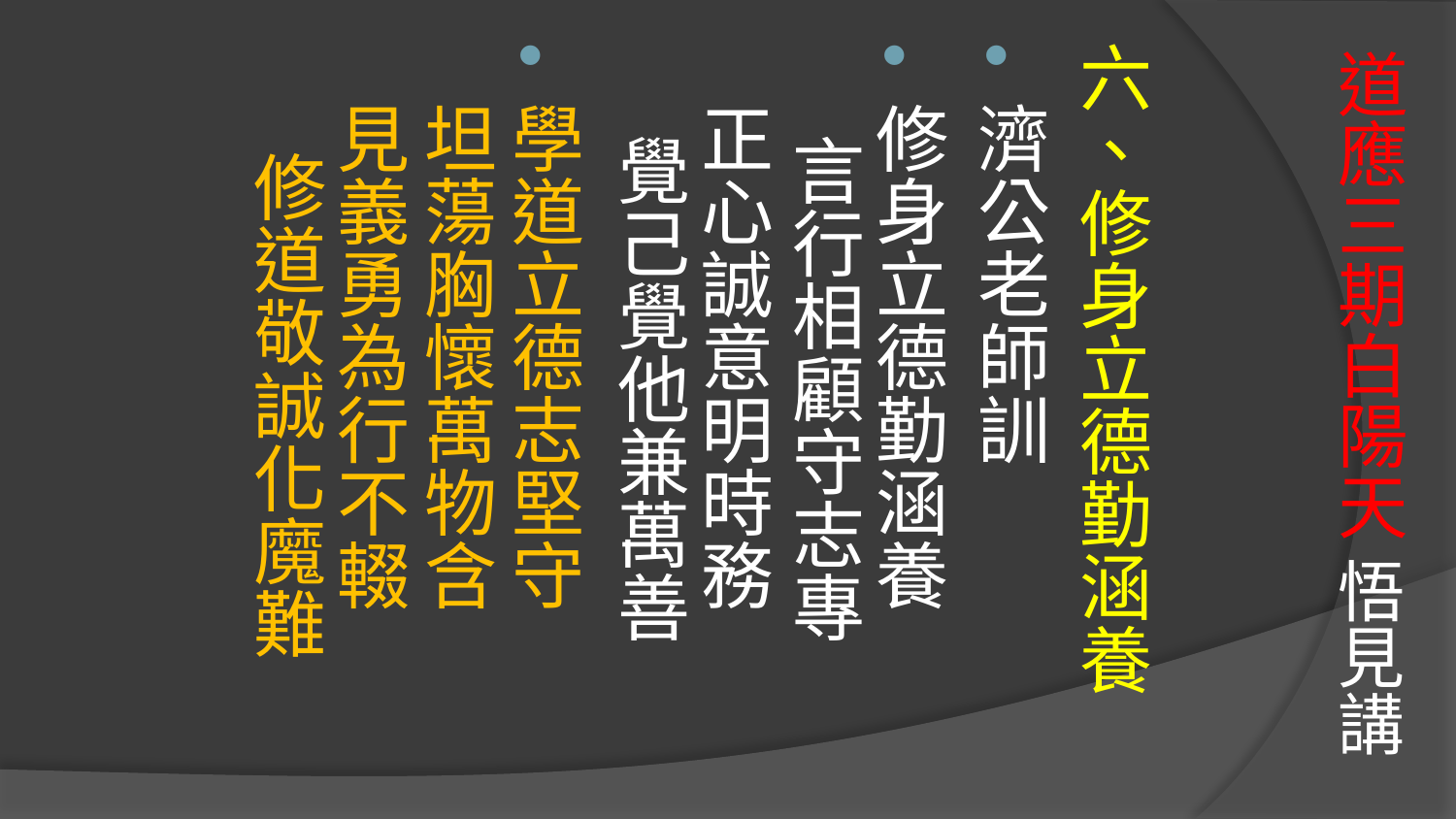

# 道應三期白陽天 悟見講
六、修身立德勤涵養
濟公老師訓
修身立德勤涵養             言行相顧守志專
正心誠意明時務             覺己覺他兼萬善
學道立德志堅守           坦蕩胸懷萬物含
見義勇為行不輟              修道敬誠化魔難